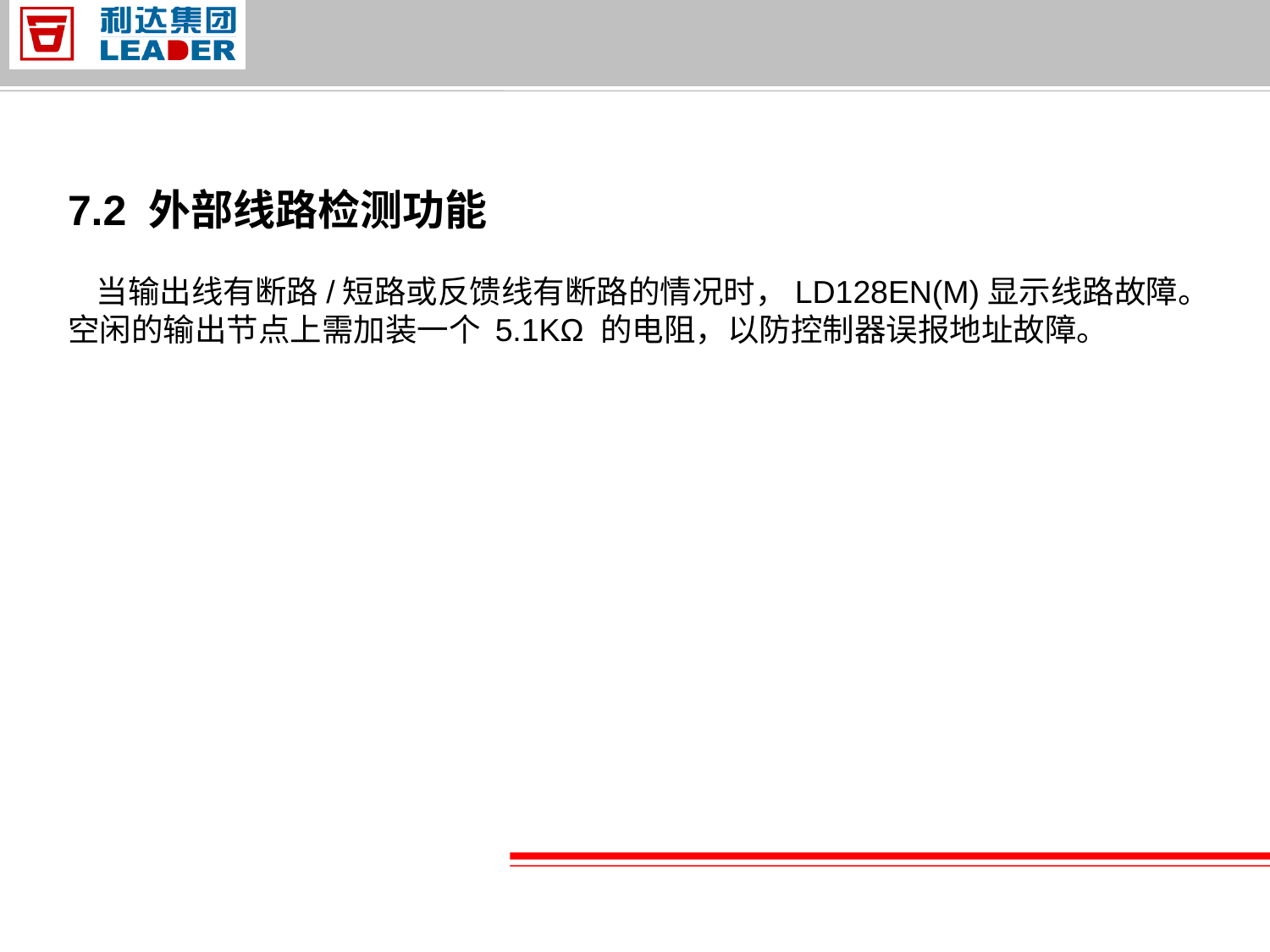

7.2 外部线路检测功能
    当输出线有断路/短路或反馈线有断路的情况时，LD128EN(M)显示线路故障。空闲的输出节点上需加装一个 5.1KΩ 的电阻，以防控制器误报地址故障。